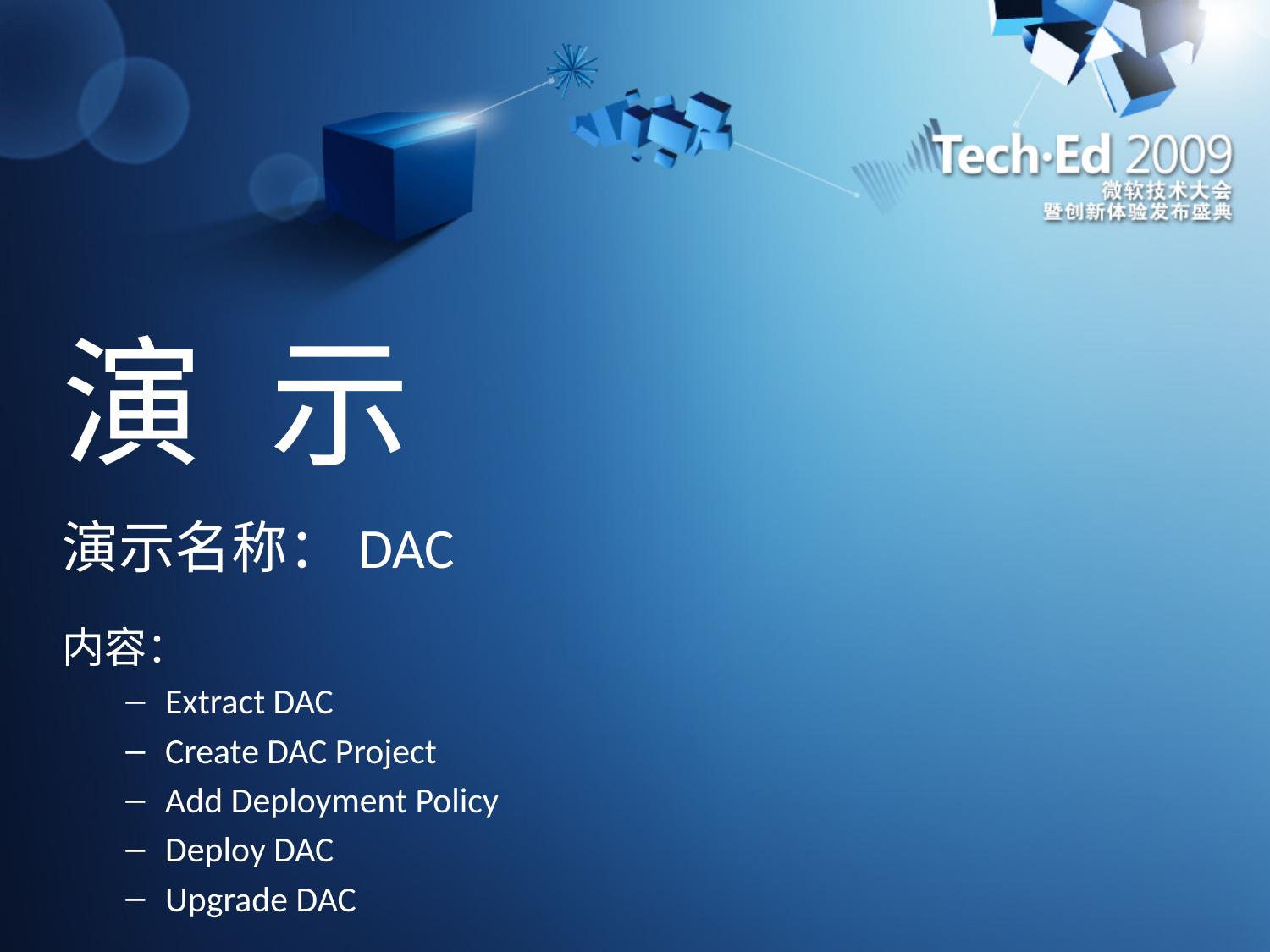

# 演 示
演示名称：DAC
内容：
Extract DAC
Create DAC Project
Add Deployment Policy
Deploy DAC
Upgrade DAC